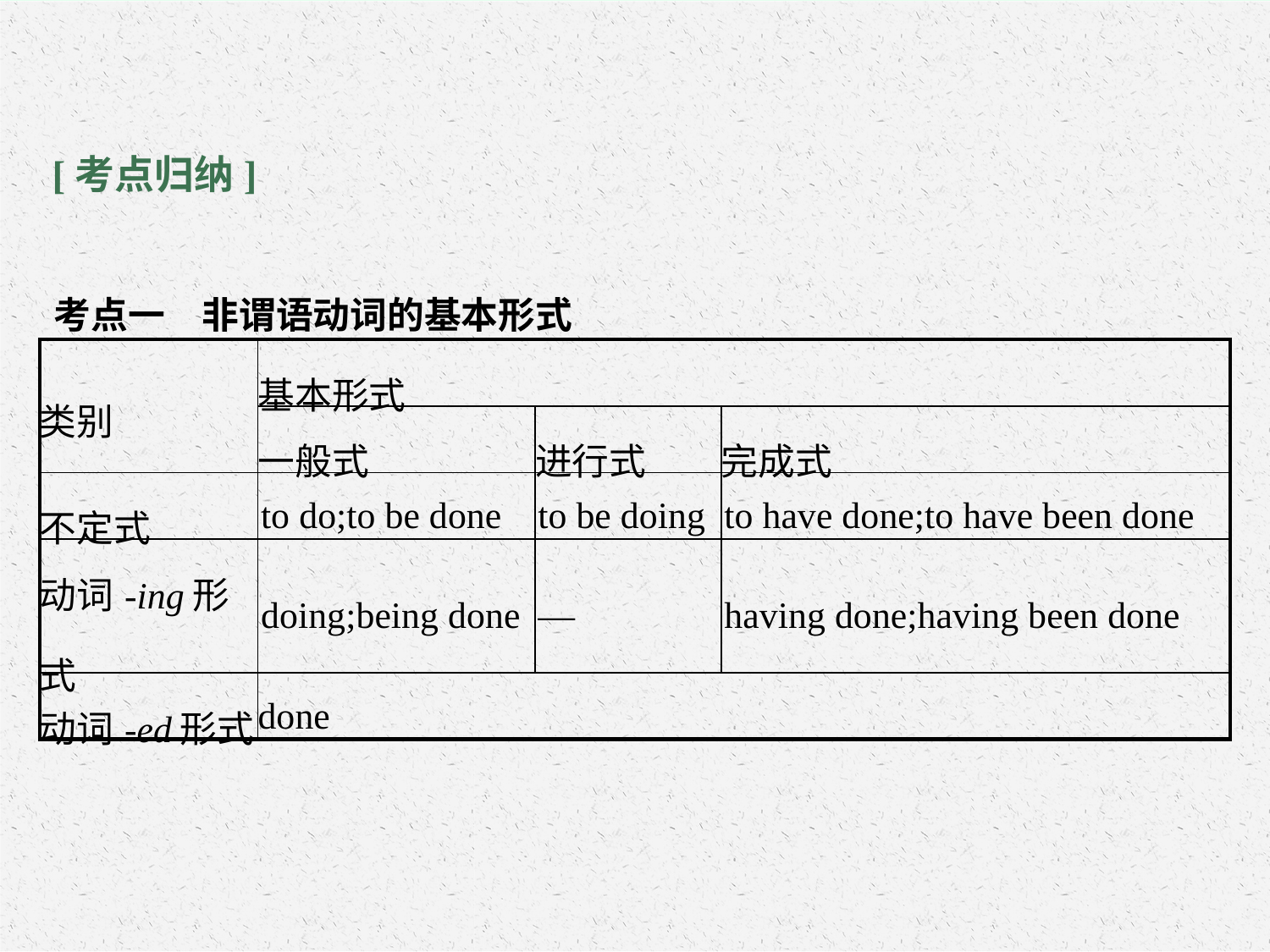

[考点归纳]
考点一　非谓语动词的基本形式
| 类别 | 基本形式 |  |  |
| --- | --- | --- | --- |
|  | 一般式 | 进行式 | 完成式 |
| 不定式 | to do;to be done | to be doing | to have done;to have been done |
| 动词-ing形式 | doing;being done | — | having done;having been done |
| 动词-ed形式 | done |  |  |